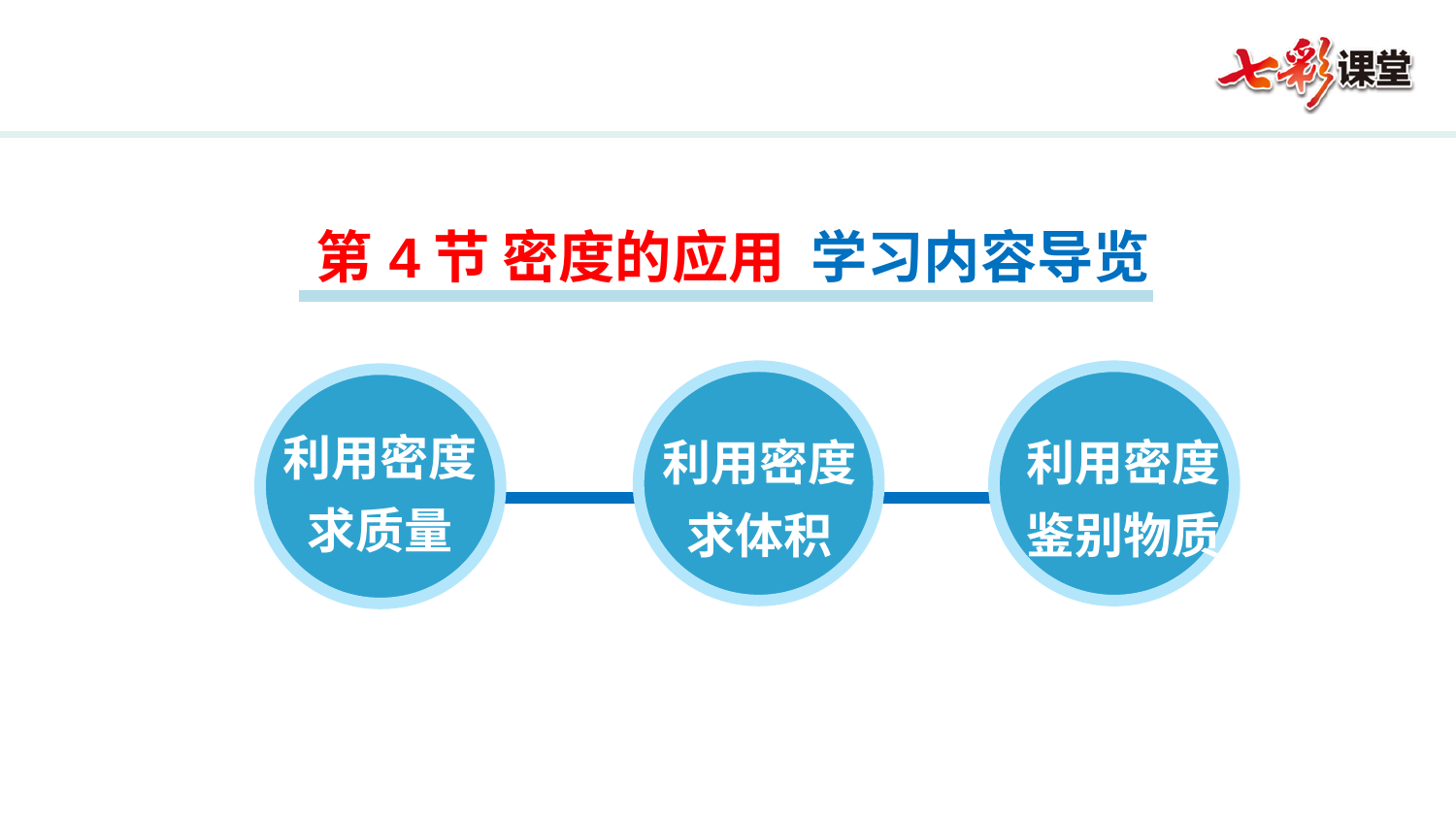

第4节 密度的应用  学习内容导览

利用密度求质量
利用密度求体积
利用密度
鉴别物质